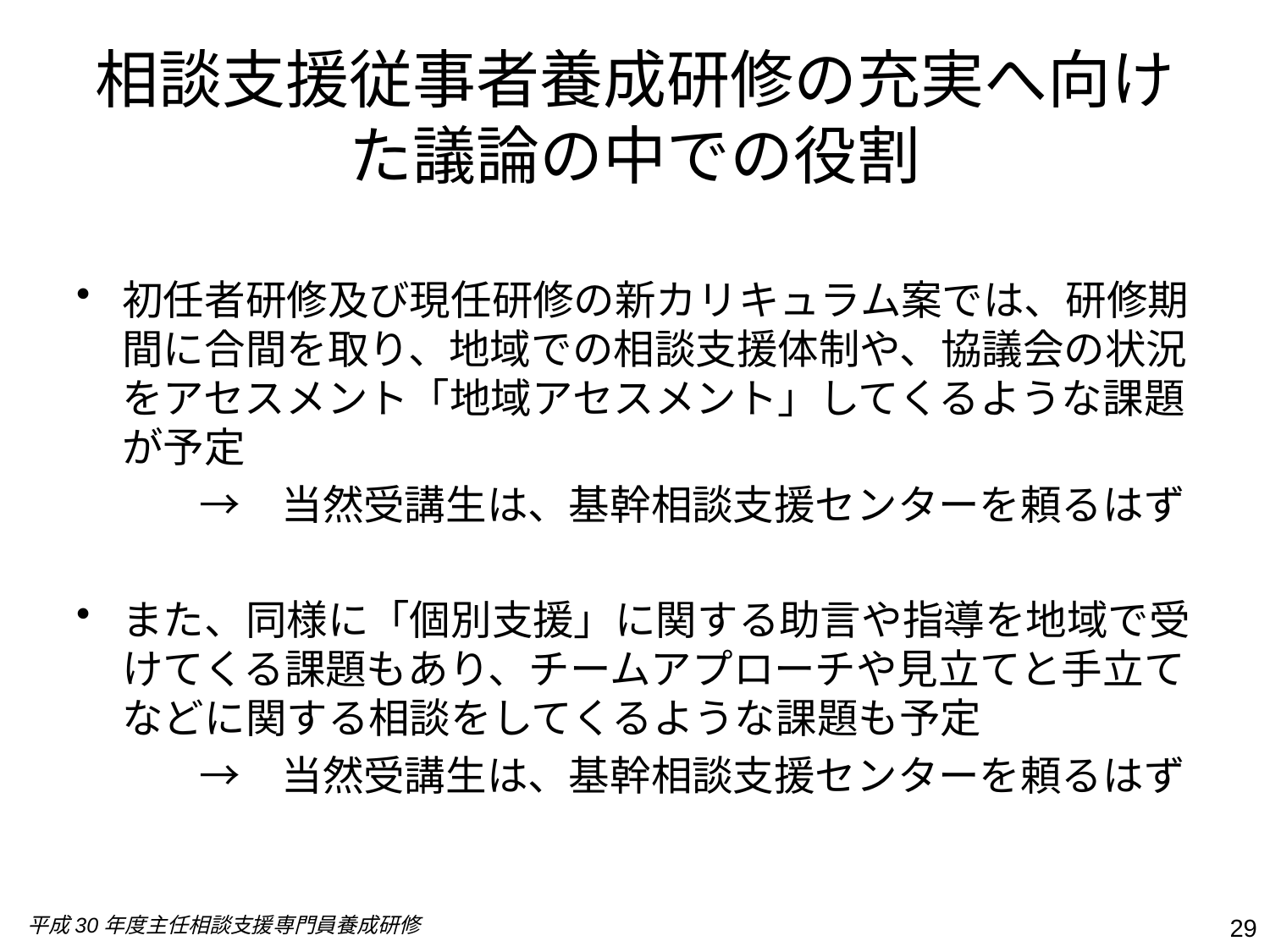

# 相談支援従事者養成研修の充実へ向けた議論の中での役割
初任者研修及び現任研修の新カリキュラム案では、研修期間に合間を取り、地域での相談支援体制や、協議会の状況をアセスメント「地域アセスメント」してくるような課題が予定
　　　→　当然受講生は、基幹相談支援センターを頼るはず

また、同様に「個別支援」に関する助言や指導を地域で受けてくる課題もあり、チームアプローチや見立てと手立てなどに関する相談をしてくるような課題も予定
　　　→　当然受講生は、基幹相談支援センターを頼るはず
平成30年度主任相談支援専門員養成研修
29